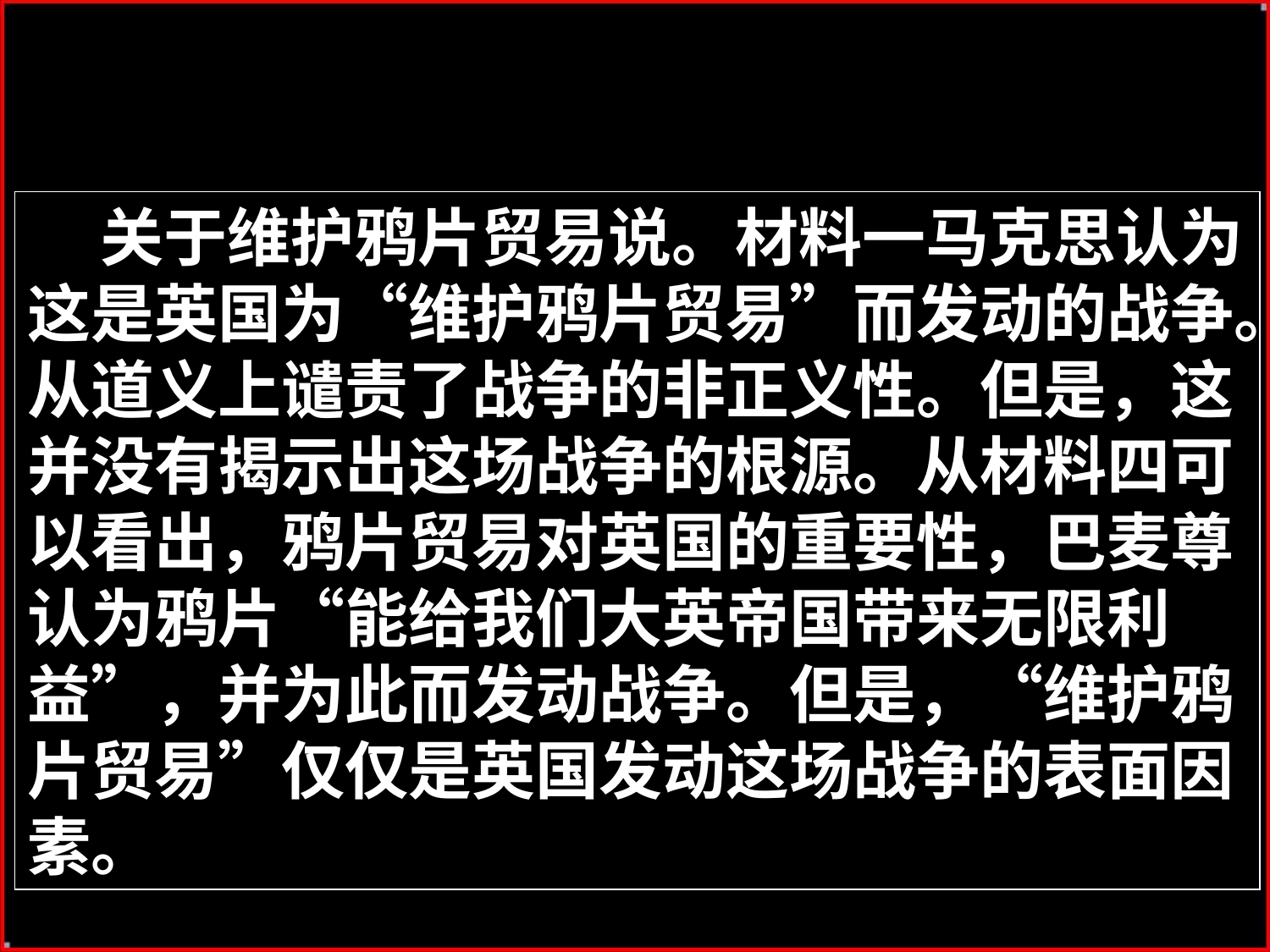

关于维护鸦片贸易说。材料一马克思认为这是英国为“维护鸦片贸易”而发动的战争。从道义上谴责了战争的非正义性。但是，这并没有揭示出这场战争的根源。从材料四可以看出，鸦片贸易对英国的重要性，巴麦尊认为鸦片“能给我们大英帝国带来无限利益”，并为此而发动战争。但是，“维护鸦片贸易”仅仅是英国发动这场战争的表面因素。